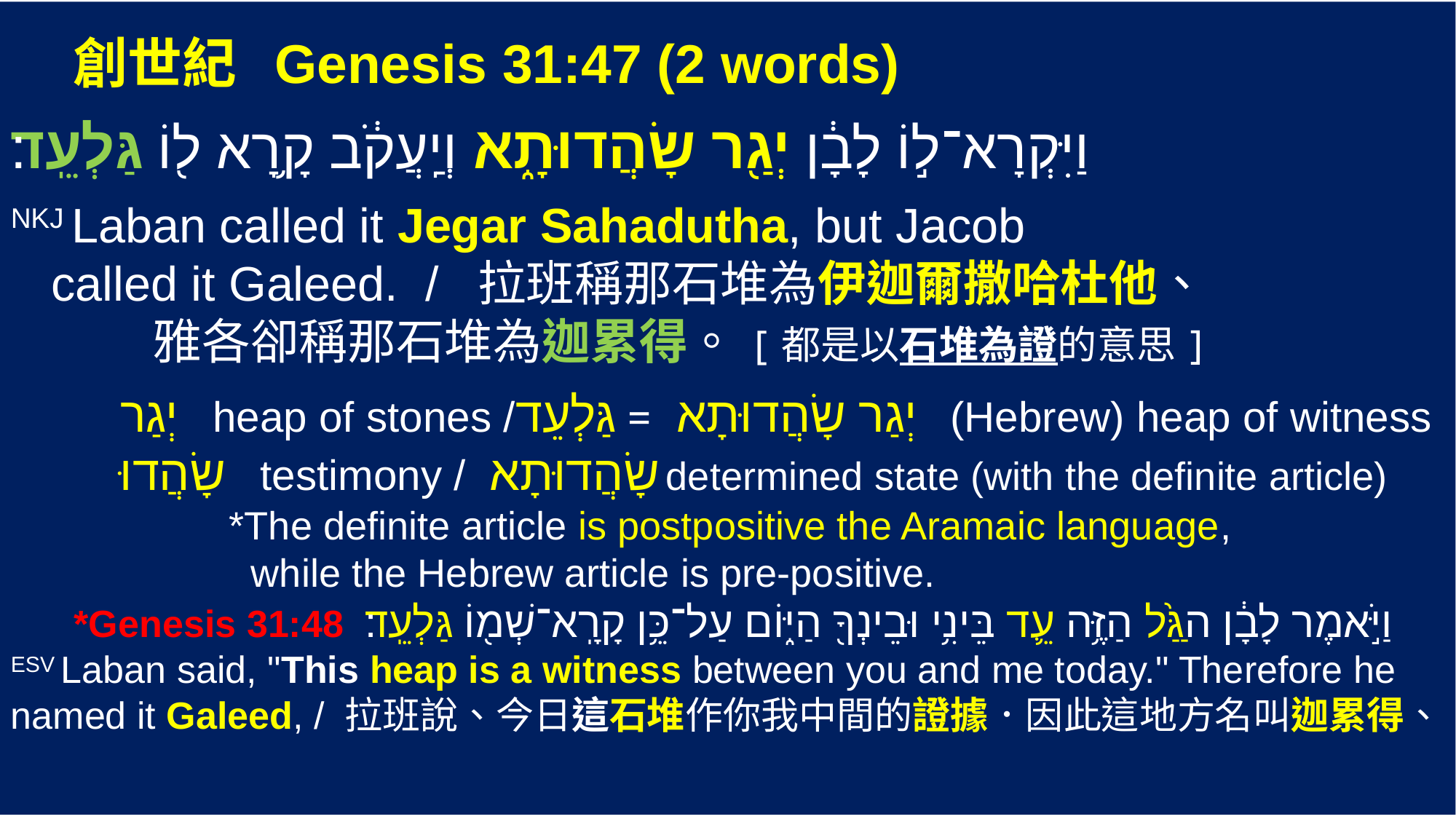

創世紀  Genesis 31:47 (2 words)

‎וַיִּקְרָא־ל֣וֹ לָבָ֔ן יְגַ֖ר שָׂהֲדוּתָ֑א וְיַֽעֲקֹ֔ב קָ֥רָא ל֖וֹ גַּלְעֵֽד׃

NKJ Laban called it Jegar Sahadutha, but Jacob
   called it Galeed.  /  拉班稱那石堆為伊迦爾撒哈杜他、
            雅各卻稱那石堆為迦累得。[都是以石堆為證的意思]

	יְגַר   heap of stones /יְגַר שָׂהֲדוּתָא  = גַּלְעֵד   (Hebrew) heap of witness
	שָׂהֲדוּ   testimony /  שָׂהֲדוּתָא	determined state (with the definite article)
		*The definite article is postpositive the Aramaic language,
		  while the Hebrew article is pre-positive.
      *Genesis 31:48  ‎וַיֹּ֣אמֶר לָבָ֔ן הַגַּ֙ל הַזֶּ֥ה עֵ֛ד בֵּינִ֥י וּבֵינְךָ֖ הַיּ֑וֹם עַל־כֵּ֥ן קָרָֽא־שְׁמ֖וֹ גַּלְעֵֽד׃
ESV Laban said, "This heap is a witness between you and me today." Therefore he named it Galeed, / 拉班說、今日這石堆作你我中間的證據．因此這地方名叫迦累得、